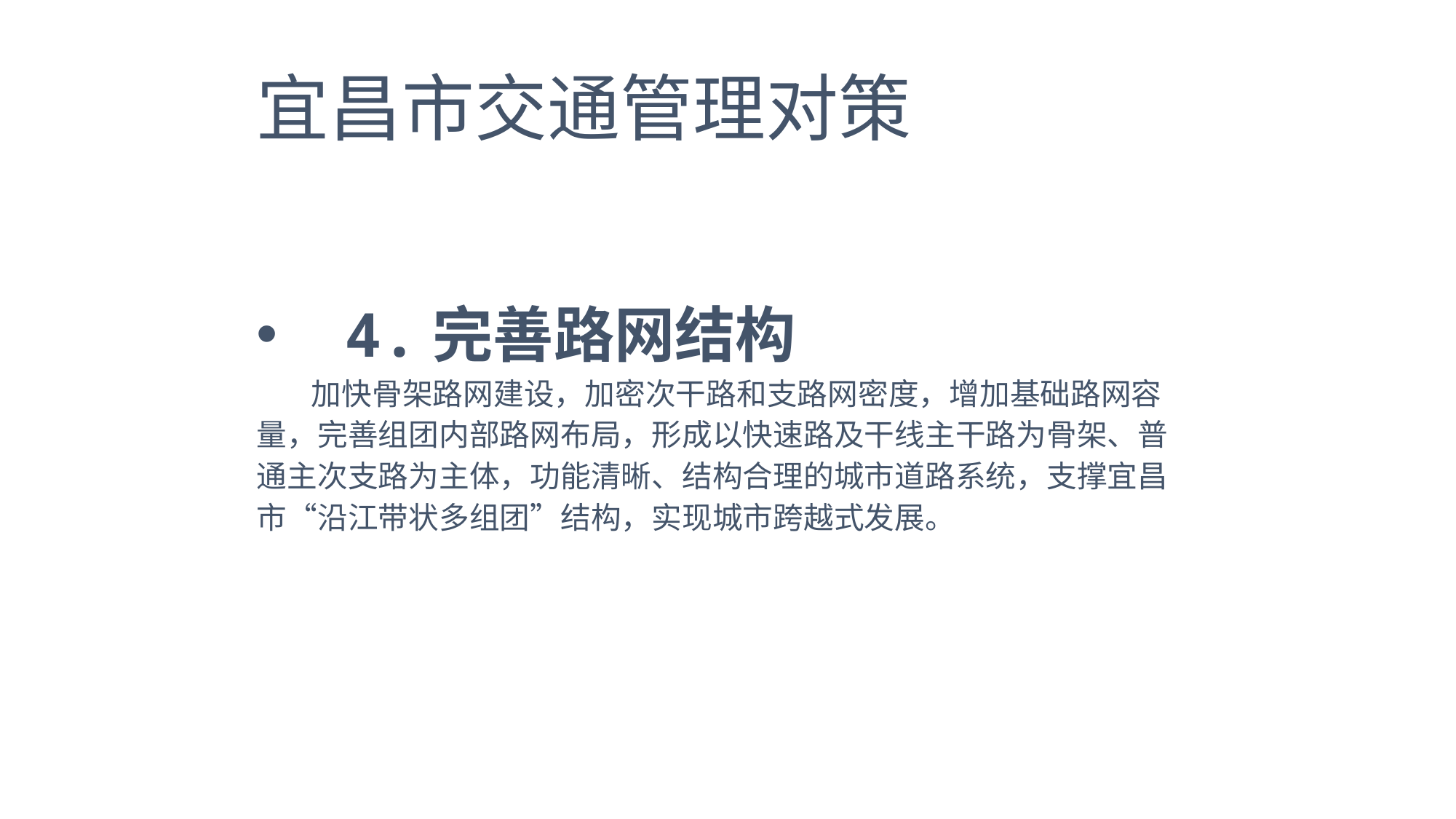

宜昌市交通管理对策
4.完善路网结构
加快骨架路网建设，加密次干路和支路网密度，增加基础路网容量，完善组团内部路网布局，形成以快速路及干线主干路为骨架、普通主次支路为主体，功能清晰、结构合理的城市道路系统，支撑宜昌市“沿江带状多组团”结构，实现城市跨越式发展。